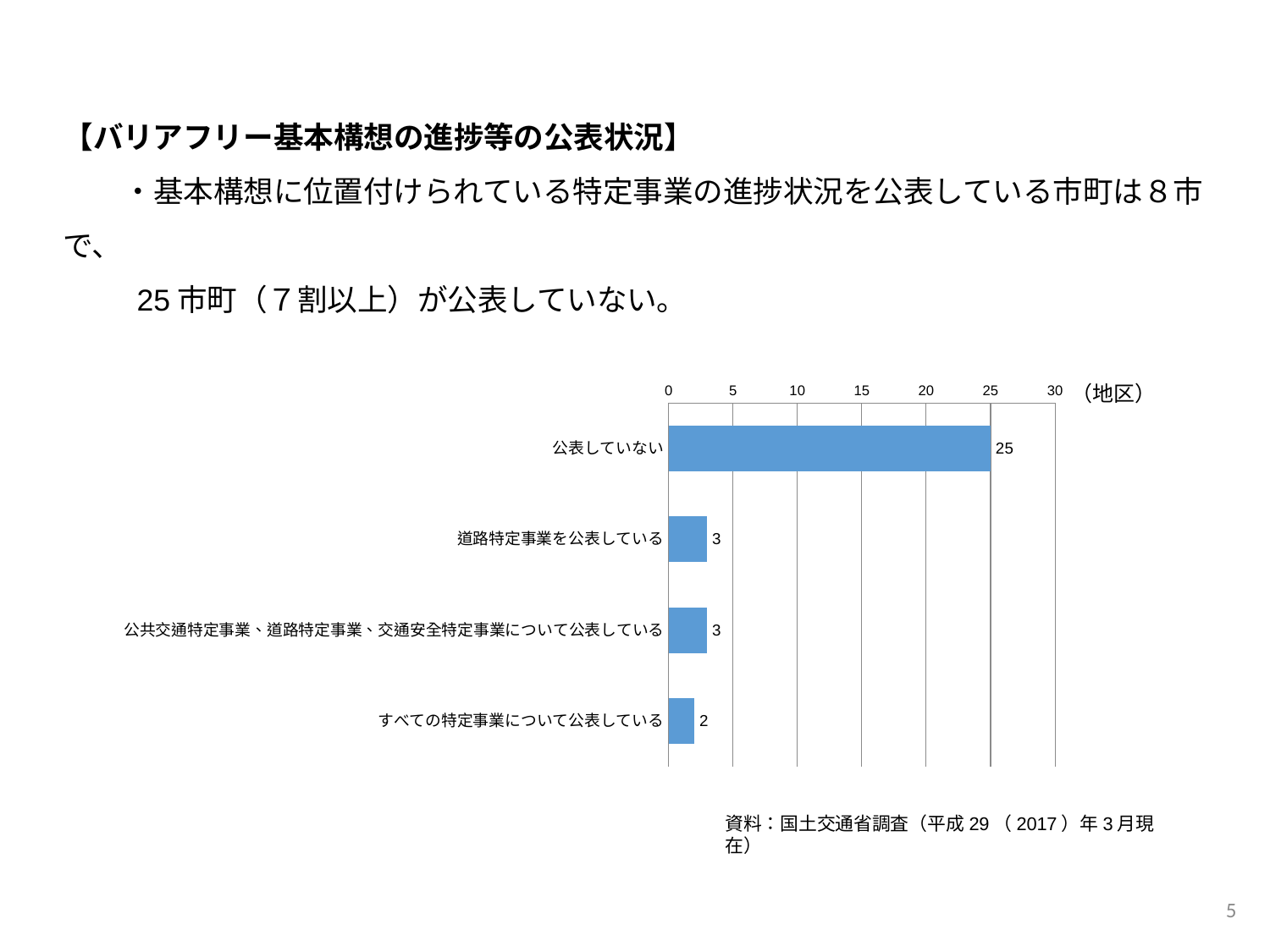

【バリアフリー基本構想の進捗等の公表状況】
　　・基本構想に位置付けられている特定事業の進捗状況を公表している市町は８市で、
　　 25市町（７割以上）が公表していない。

### Chart

| Category |  |
|---|---|
| 公表していない | 25.0 |
| 道路特定事業を公表している | 3.0 |
| 公共交通特定事業、道路特定事業、交通安全特定事業について公表している | 3.0 |
| すべての特定事業について公表している | 2.0 |
（地区）
資料：国土交通省調査（平成29（2017）年3月現在）
5